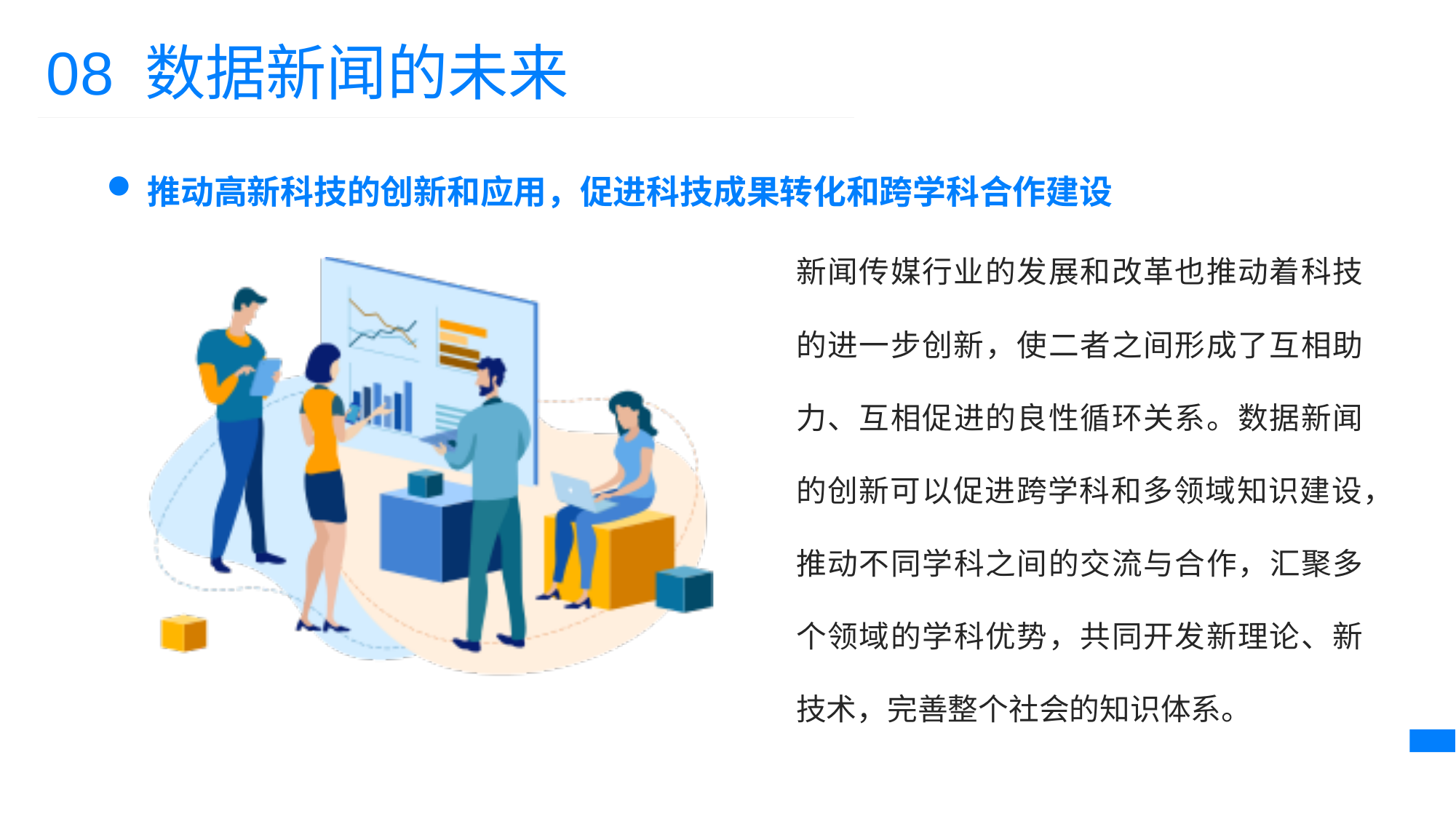

08 数据新闻的未来
推动高新科技的创新和应用，促进科技成果转化和跨学科合作建设
新闻传媒行业的发展和改革也推动着科技的进一步创新，使二者之间形成了互相助力、互相促进的良性循环关系。数据新闻的创新可以促进跨学科和多领域知识建设，推动不同学科之间的交流与合作，汇聚多个领域的学科优势，共同开发新理论、新技术，完善整个社会的知识体系。